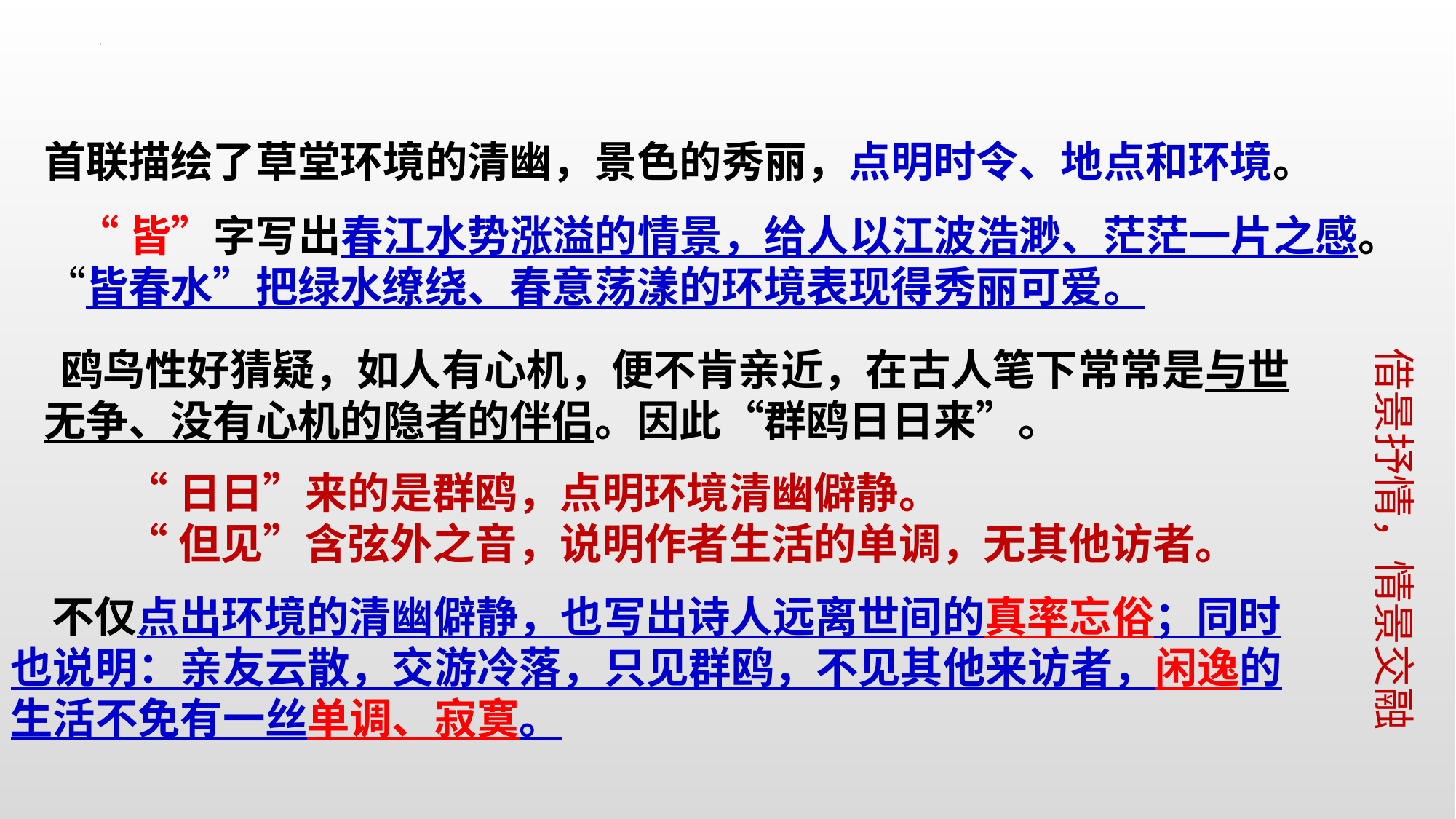

首联描绘了草堂环境的清幽，景色的秀丽，点明时令、地点和环境。
    “皆”字写出春江水势涨溢的情景，给人以江波浩渺、茫茫一片之感。“皆春水”把绿水缭绕、春意荡漾的环境表现得秀丽可爱。
 鸥鸟性好猜疑，如人有心机，便不肯亲近，在古人笔下常常是与世无争、没有心机的隐者的伴侣。因此“群鸥日日来”。
借景抒情，情景交融
“日日”来的是群鸥，点明环境清幽僻静。
“但见”含弦外之音，说明作者生活的单调，无其他访者。
    不仅点出环境的清幽僻静，也写出诗人远离世间的真率忘俗；同时也说明：亲友云散，交游冷落，只见群鸥，不见其他来访者，闲逸的生活不免有一丝单调、寂寞。